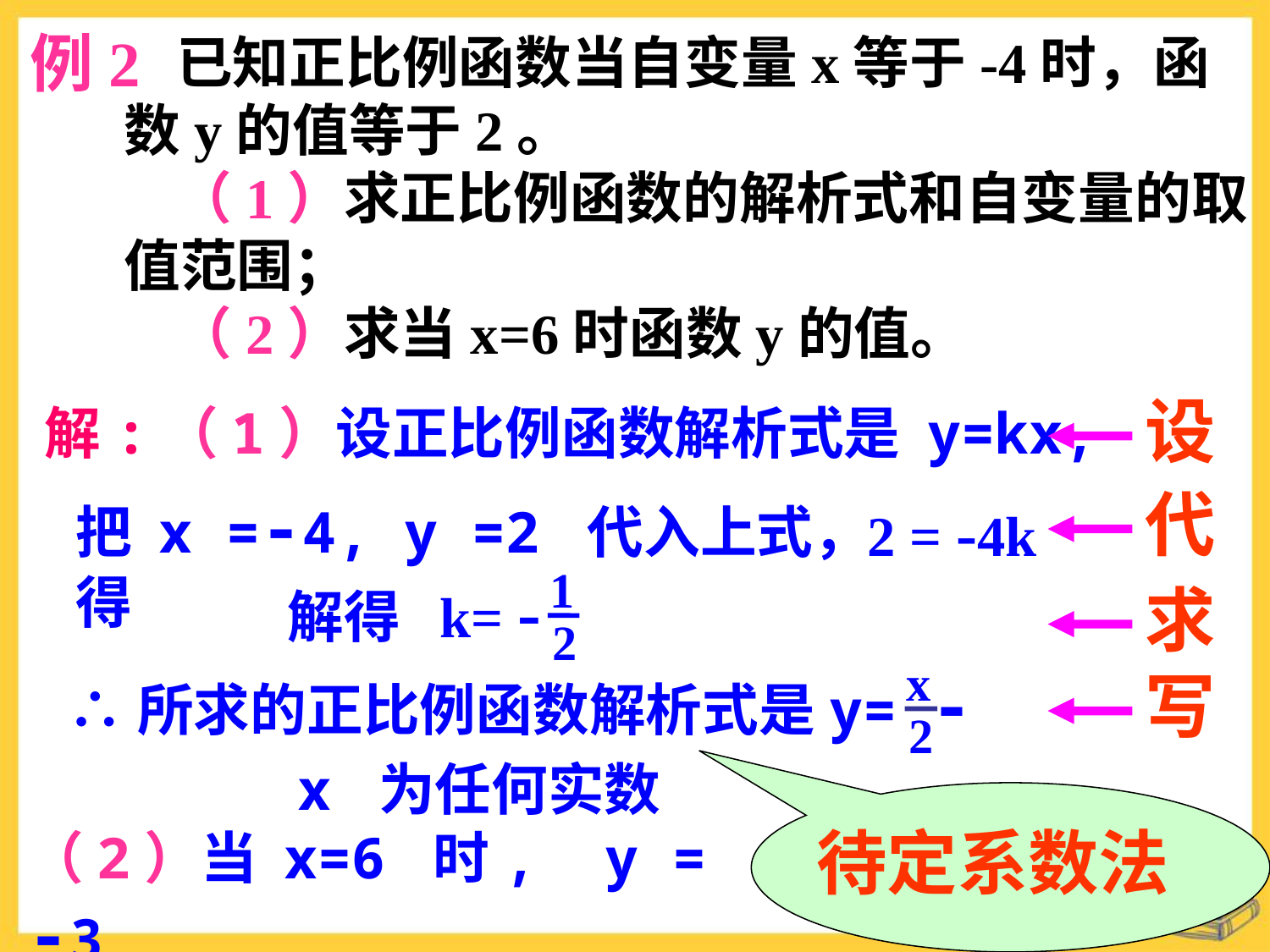

例2
   已知正比例函数当自变量x等于-4时，函数y的值等于2。
    （1）求正比例函数的解析式和自变量的取值范围；
    （2）求当x=6时函数y的值。
设

解:（1）设正比例函数解析式是 y=kx,
代

把 x =-4, y =2 代入上式，得
2 = -4k
1
解得  k= -
2

求

x
∴所求的正比例函数解析式是y= -
2

写

x 为任何实数

待定系数法
（2）当 x=6 时,  y = -3